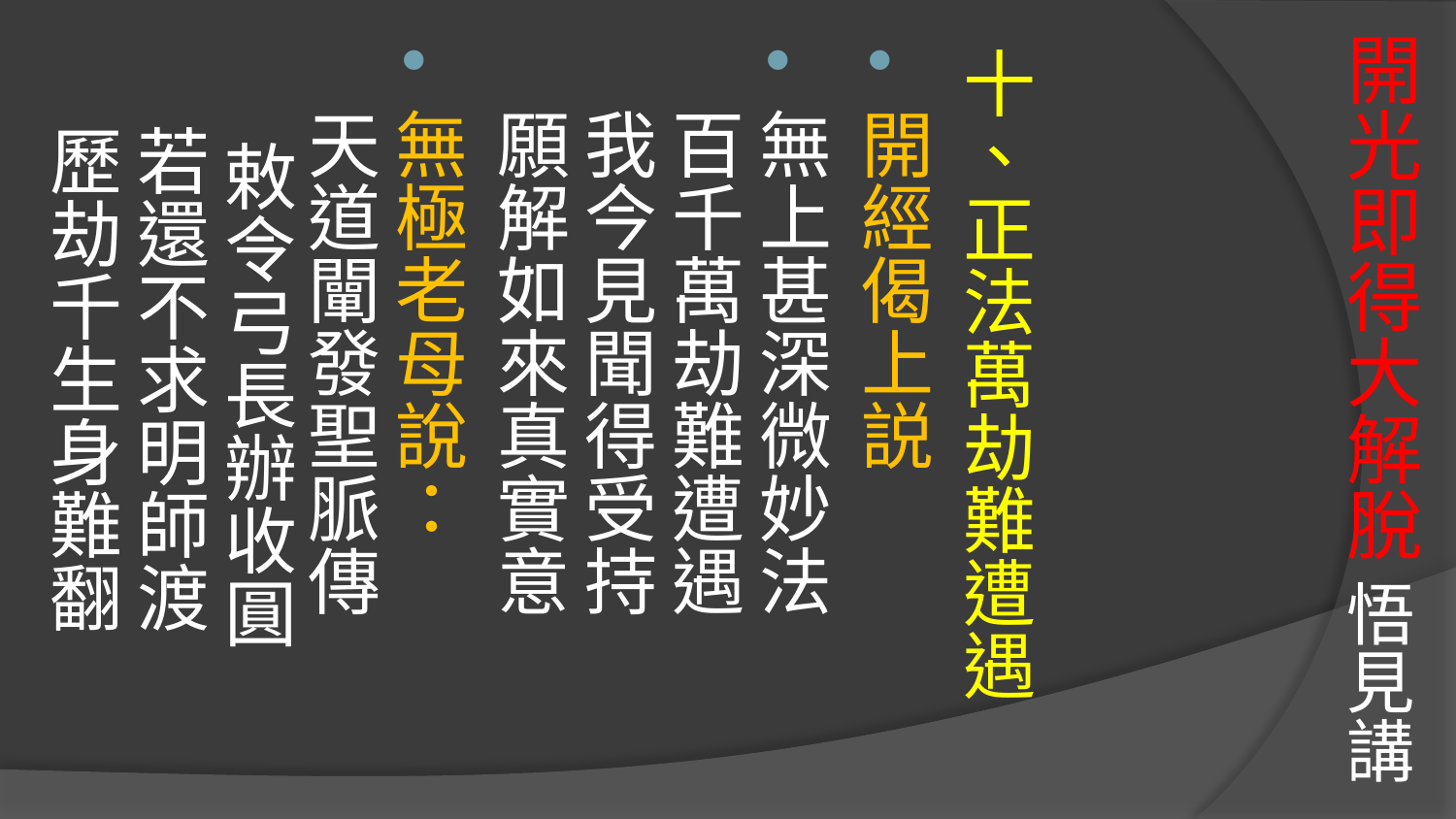

# 開光即得大解脫 悟見講
十、正法萬劫難遭遇
開經偈上説
無上甚深微妙法
百千萬劫難遭遇
我今見聞得受持
願解如來真實意
無極老母說：             天道闡發聖脈傳             敕令弓長辦收圓          若還不求明師渡           歷劫千生身難翻